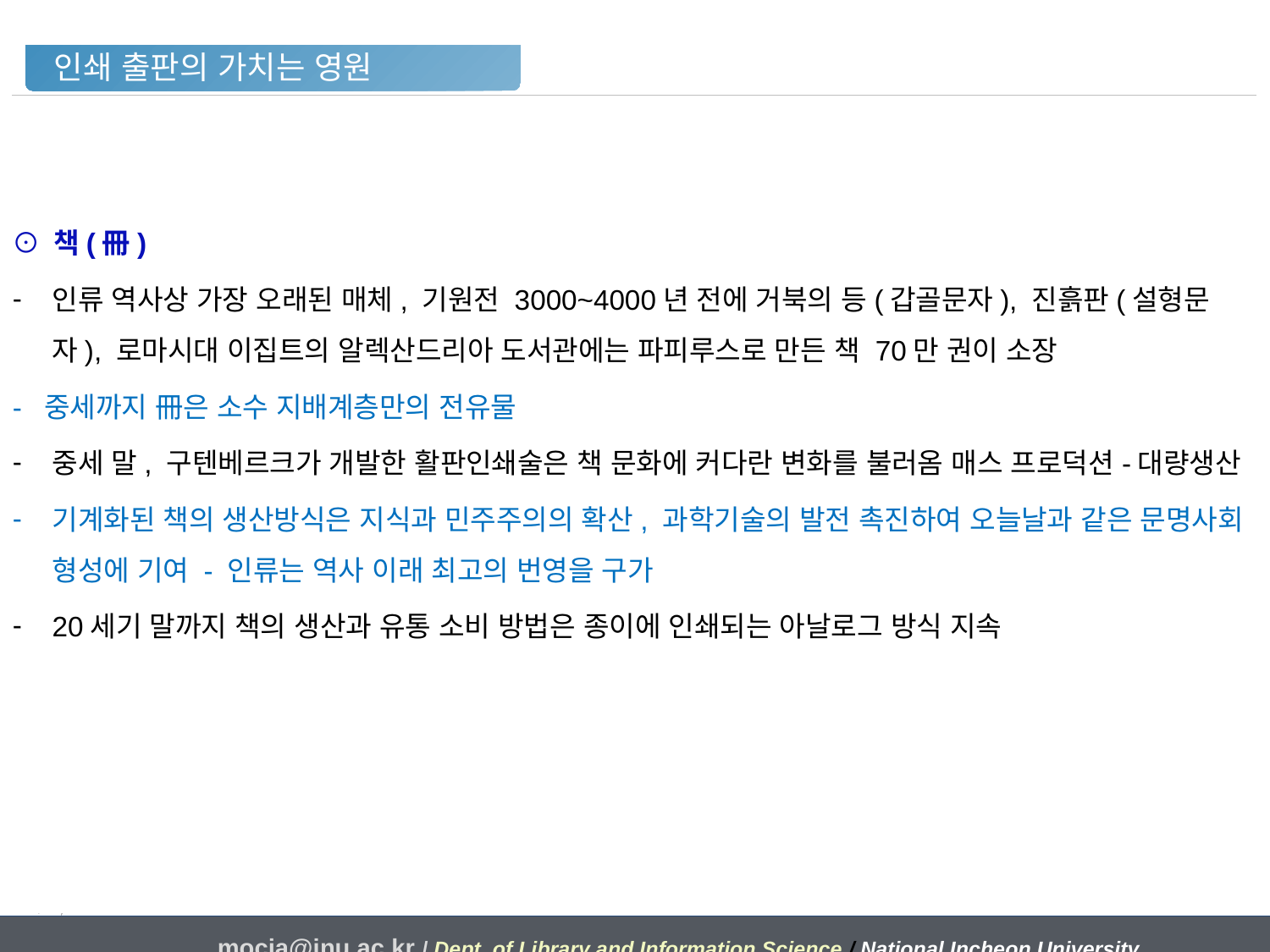

인쇄 출판의 가치는 영원
⊙ 책(冊)
인류 역사상 가장 오래된 매체, 기원전 3000~4000년 전에 거북의 등(갑골문자), 진흙판(설형문자), 로마시대 이집트의 알렉산드리아 도서관에는 파피루스로 만든 책 70만 권이 소장
-  중세까지 冊은 소수 지배계층만의 전유물
중세 말, 구텐베르크가 개발한 활판인쇄술은 책 문화에 커다란 변화를 불러옴 매스 프로덕션-대량생산
기계화된 책의 생산방식은 지식과 민주주의의 확산, 과학기술의 발전 촉진하여 오늘날과 같은 문명사회 형성에 기여 - 인류는 역사 이래 최고의 번영을 구가
20세기 말까지 책의 생산과 유통 소비 방법은 종이에 인쇄되는 아날로그 방식 지속

mocja@inu.ac.kr / Dept. of Library and Information Science / National Incheon University